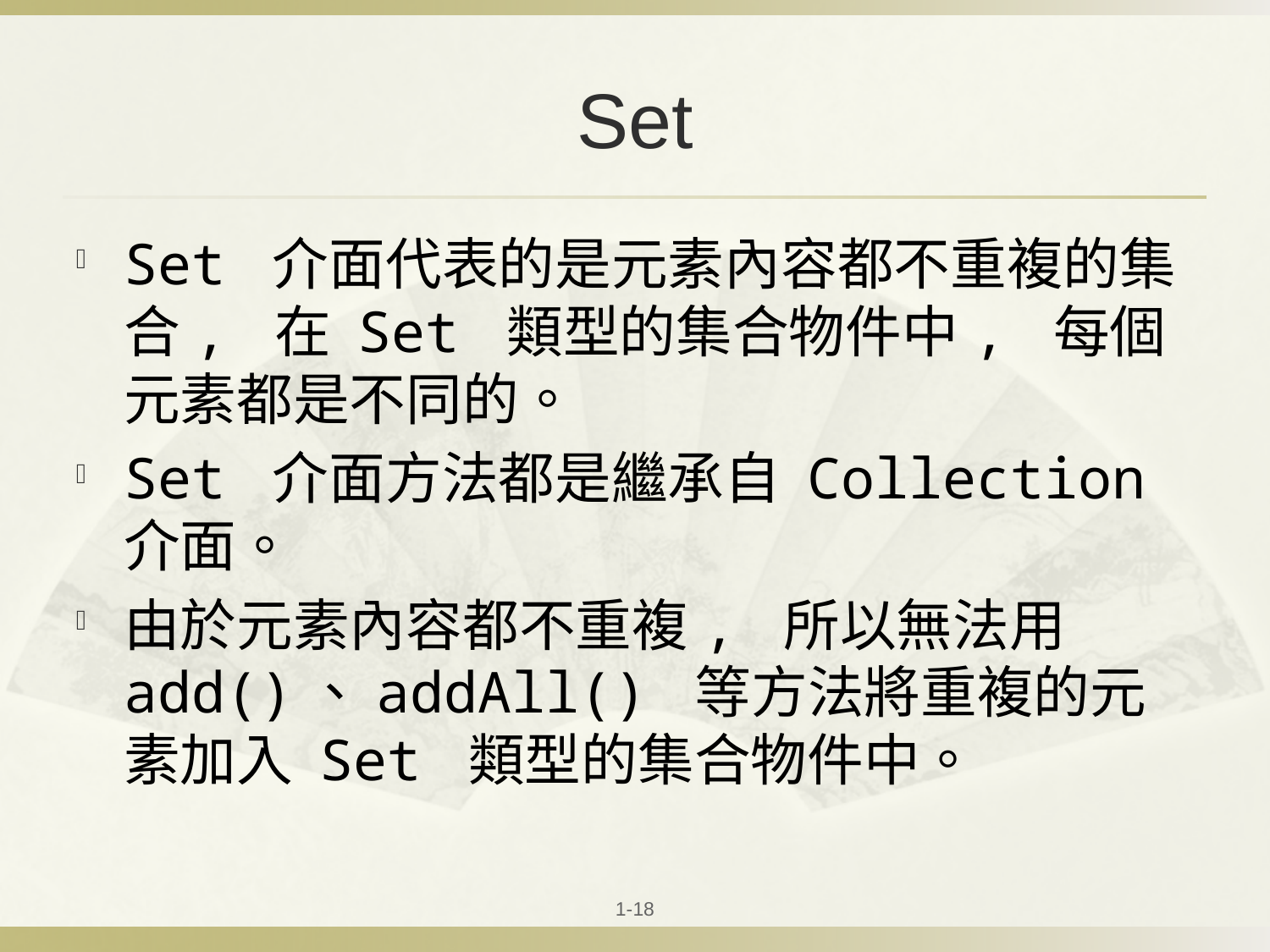

# Set
Set 介面代表的是元素內容都不重複的集合, 在 Set 類型的集合物件中, 每個元素都是不同的。
Set 介面方法都是繼承自 Collection 介面。
由於元素內容都不重複, 所以無法用 add()、addAll() 等方法將重複的元素加入 Set 類型的集合物件中。
1-18